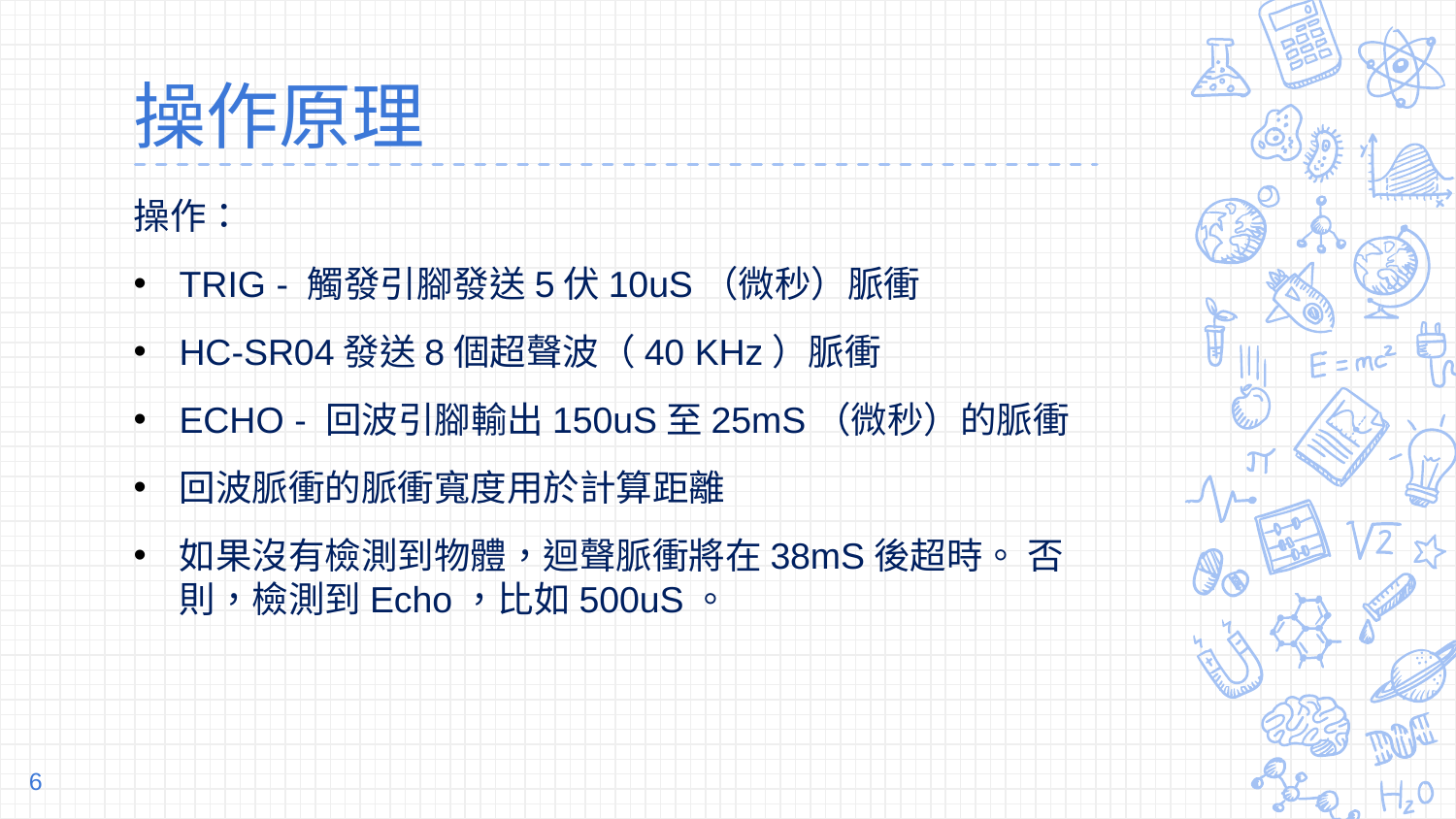

# 操作原理
操作：
TRIG - 觸發引腳發送5伏10uS（微秒）脈衝
HC-SR04發送8個超聲波（40 KHz）脈衝
ECHO - 回波引腳輸出150uS至25mS（微秒）的脈衝
回波脈衝的脈衝寬度用於計算距離
如果沒有檢測到物體，迴聲脈衝將在38mS後超時。 否則，檢測到Echo，比如500uS。
6